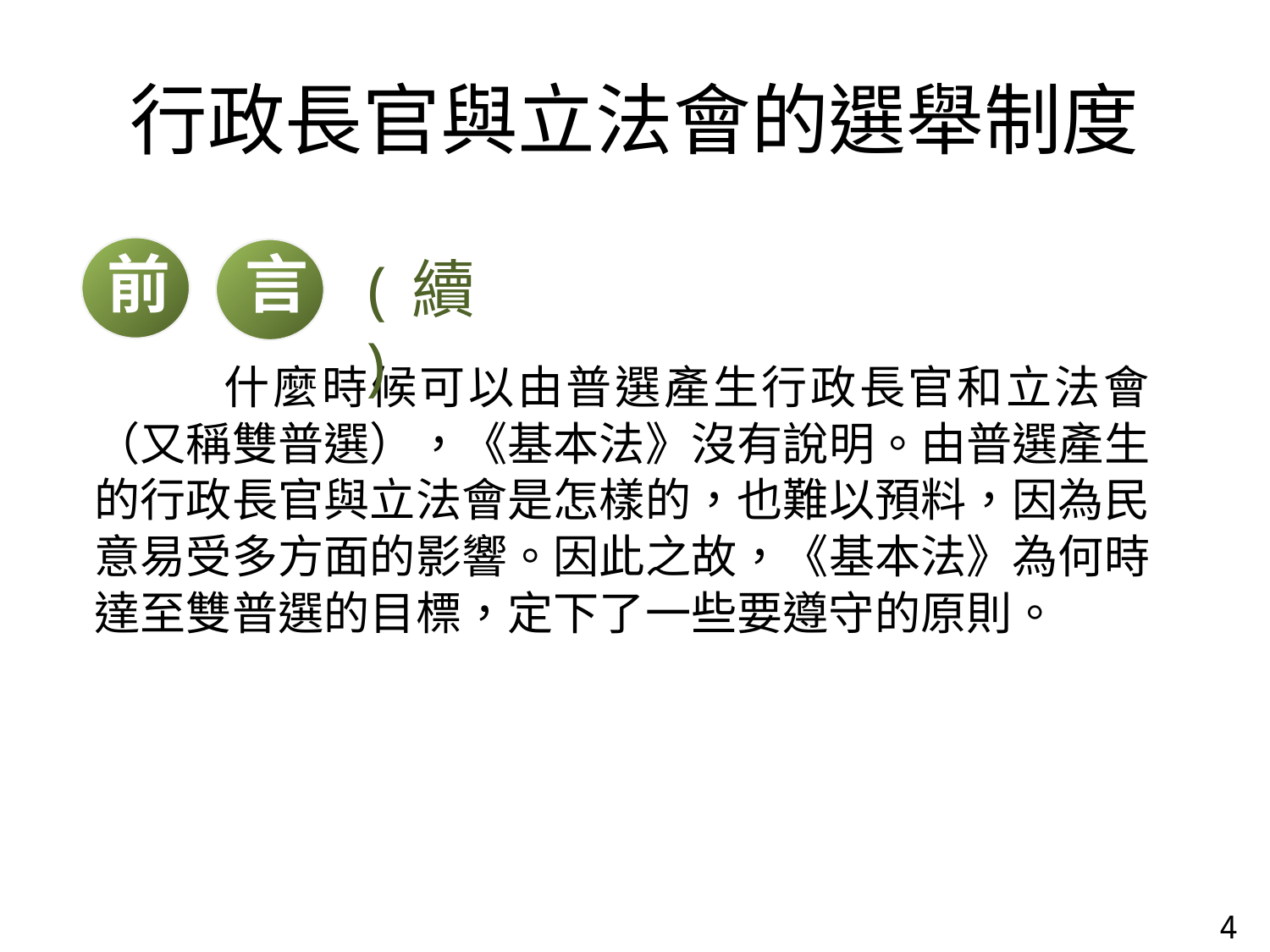

# 行政長官與立法會的選舉制度

	什麼時候可以由普選產生行政長官和立法會（又稱雙普選），《基本法》沒有說明。由普選產生的行政長官與立法會是怎樣的，也難以預料，因為民意易受多方面的影響。因此之故，《基本法》為何時達至雙普選的目標，定下了一些要遵守的原則。

前

言

(續)
4